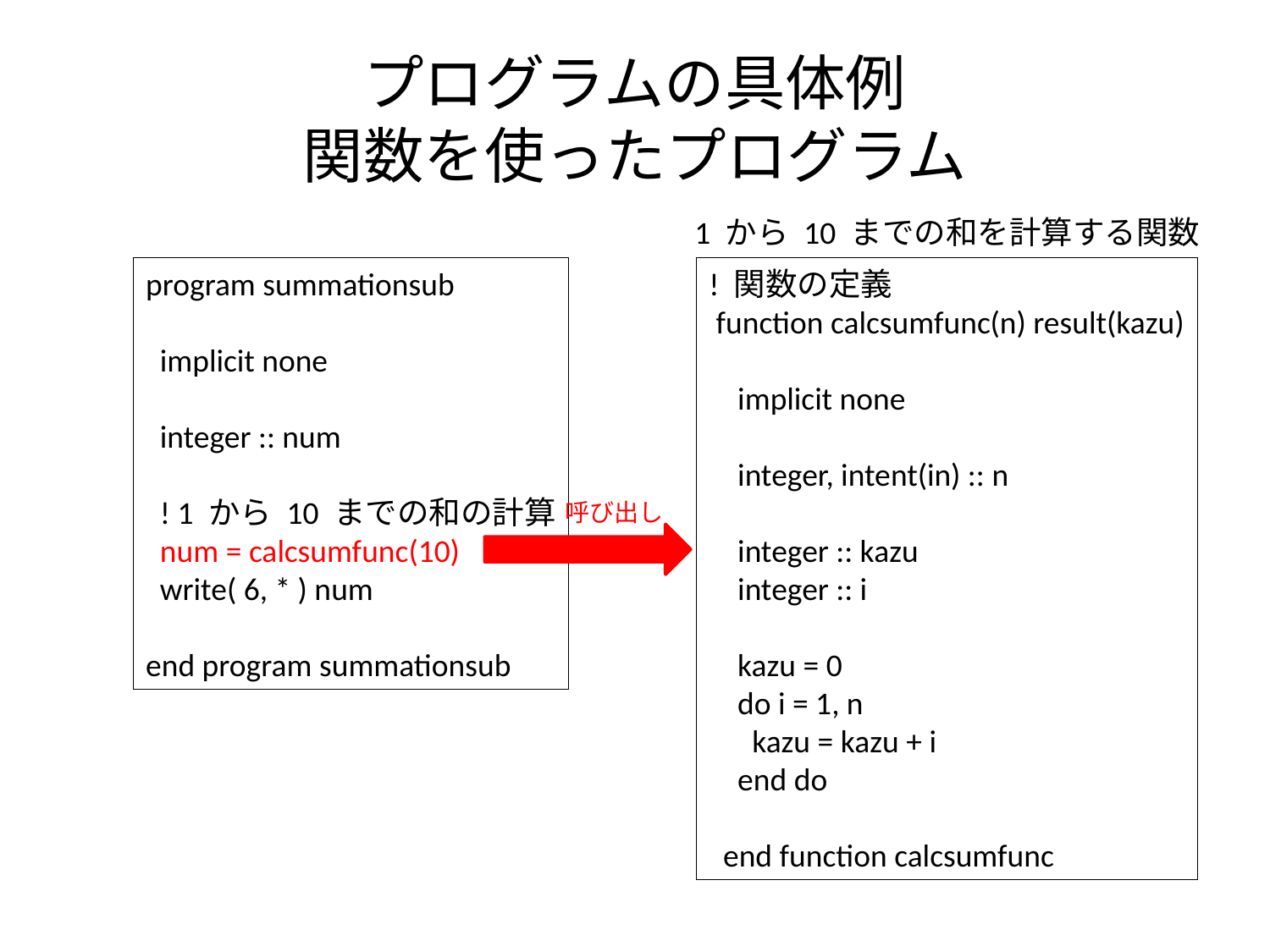

# プログラムの具体例 関数を使ったプログラム
1 から 10 までの和を計算する関数
program summationsub

  implicit none

  integer :: num

  ! 1 から 10 までの和の計算
  num = calcsumfunc(10)
  write( 6, * ) num

end program summationsub
! 関数の定義
 function calcsumfunc(n) result(kazu)

    implicit none

    integer, intent(in) :: n

    integer :: kazu
    integer :: i

    kazu = 0
    do i = 1, n
      kazu = kazu + i
    end do

  end function calcsumfunc
呼び出し